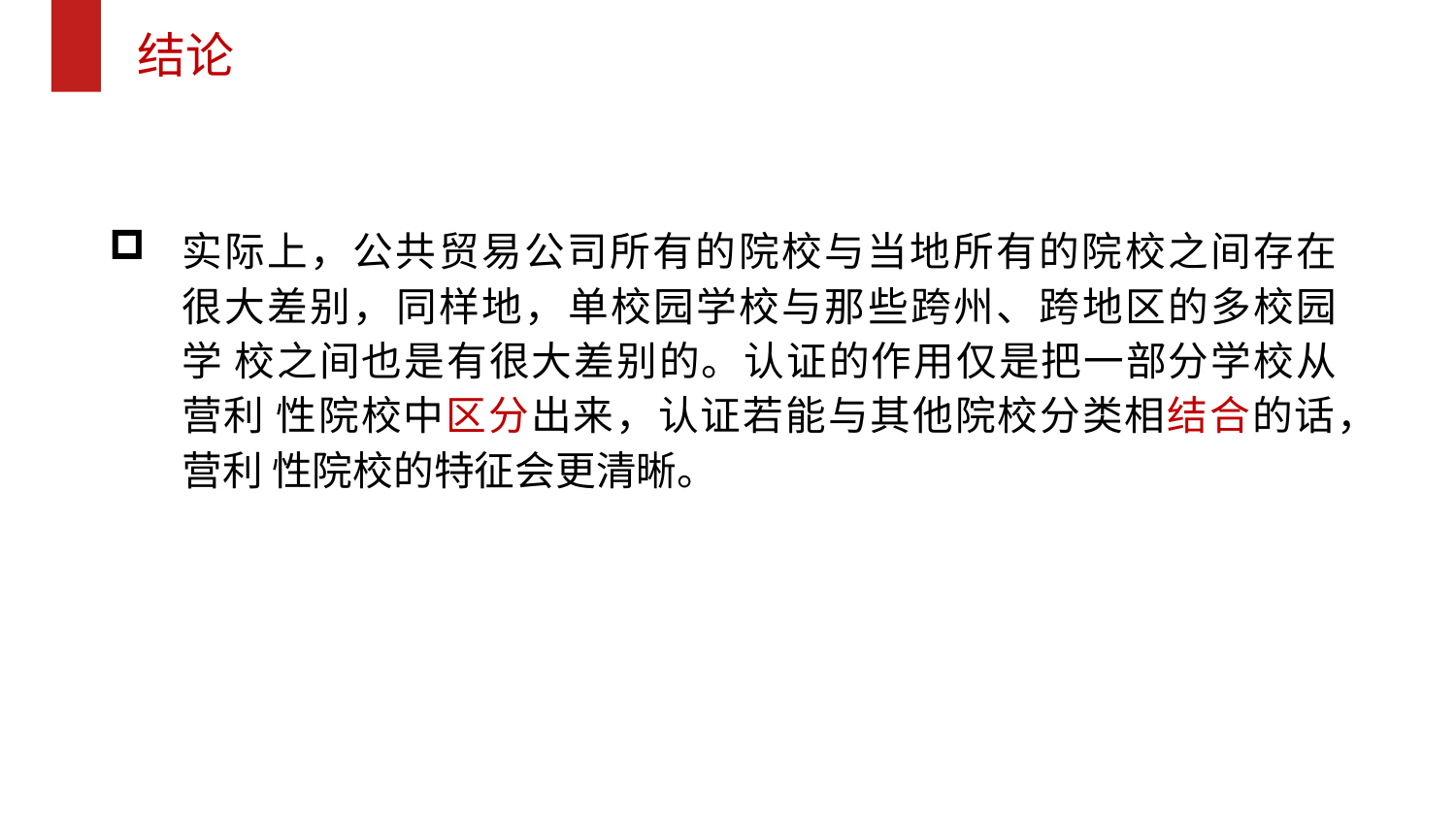

结论
实际上，公共贸易公司所有的院校与当地所有的院校之间存在 很大差别，同样地，单校园学校与那些跨州、跨地区的多校园学 校之间也是有很大差别的。认证的作用仅是把一部分学校从营利 性院校中区分出来，认证若能与其他院校分类相结合的话，营利 性院校的特征会更清晰。